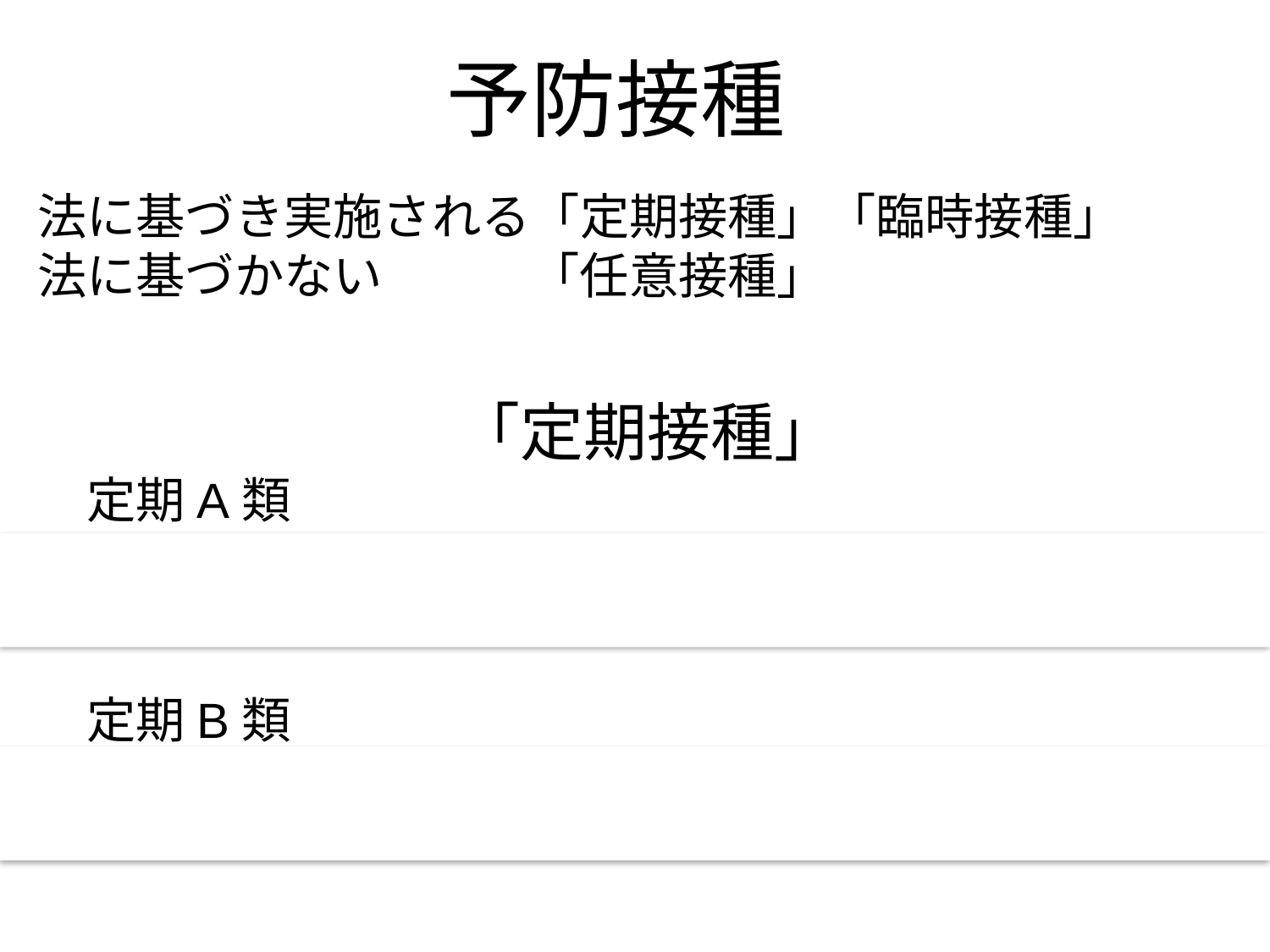

予防接種

法に基づき実施される「定期接種」「臨時接種」
法に基づかない　　　「任意接種」
「定期接種」
　定期A類
主に集団予防、重篤な疾患の予防に重点。
本人（保護者）に努力義務があり、国は接種を積極的に推奨

　定期B類
主に個人予防に重点．
本人に努力義務はなく、国は接種を積極的に推奨していない